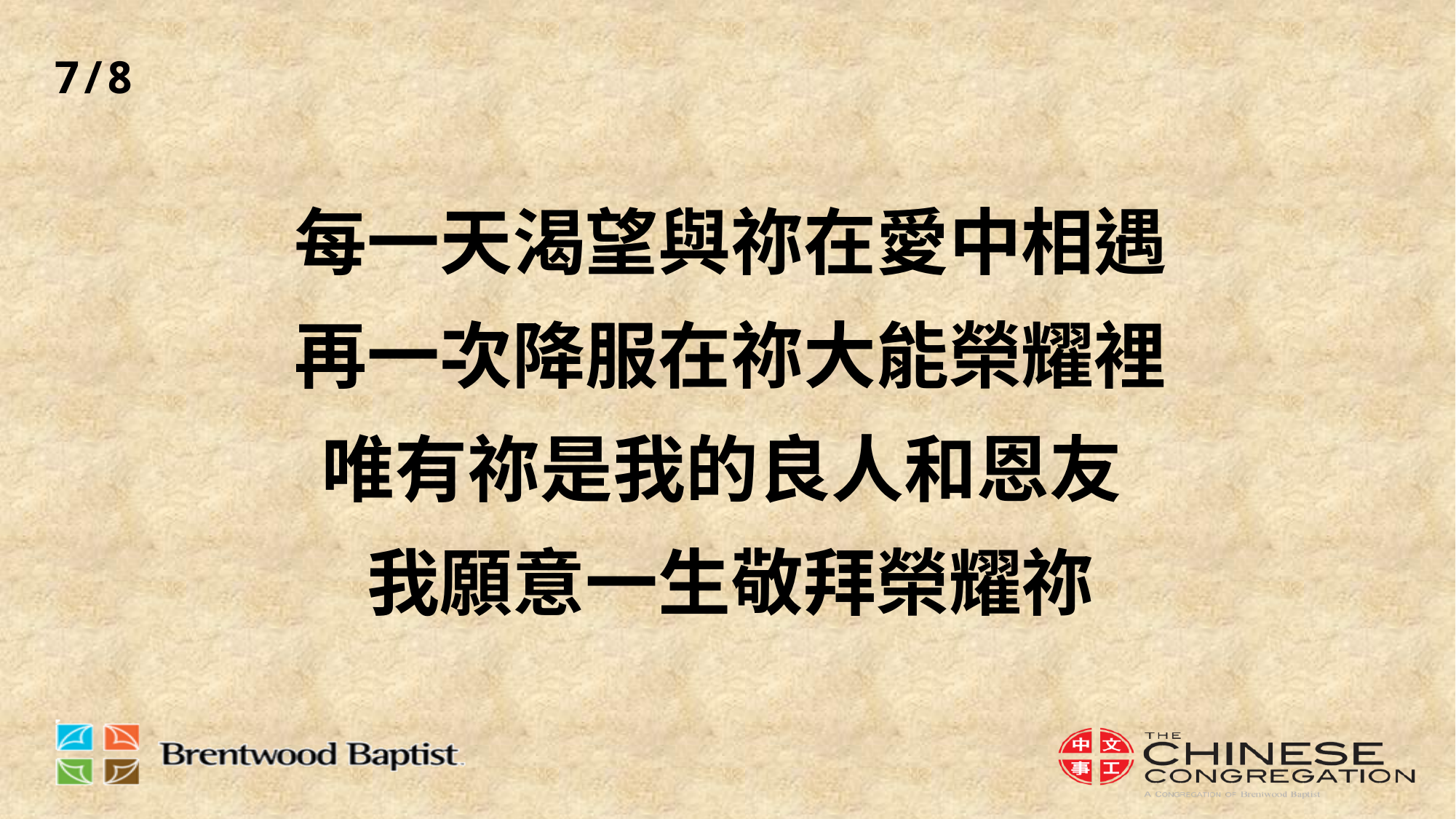

7/8
# 每一天渴望與祢在愛中相遇 再一次降服在祢大能榮耀裡 唯有祢是我的良人和恩友 我願意一生敬拜榮耀祢